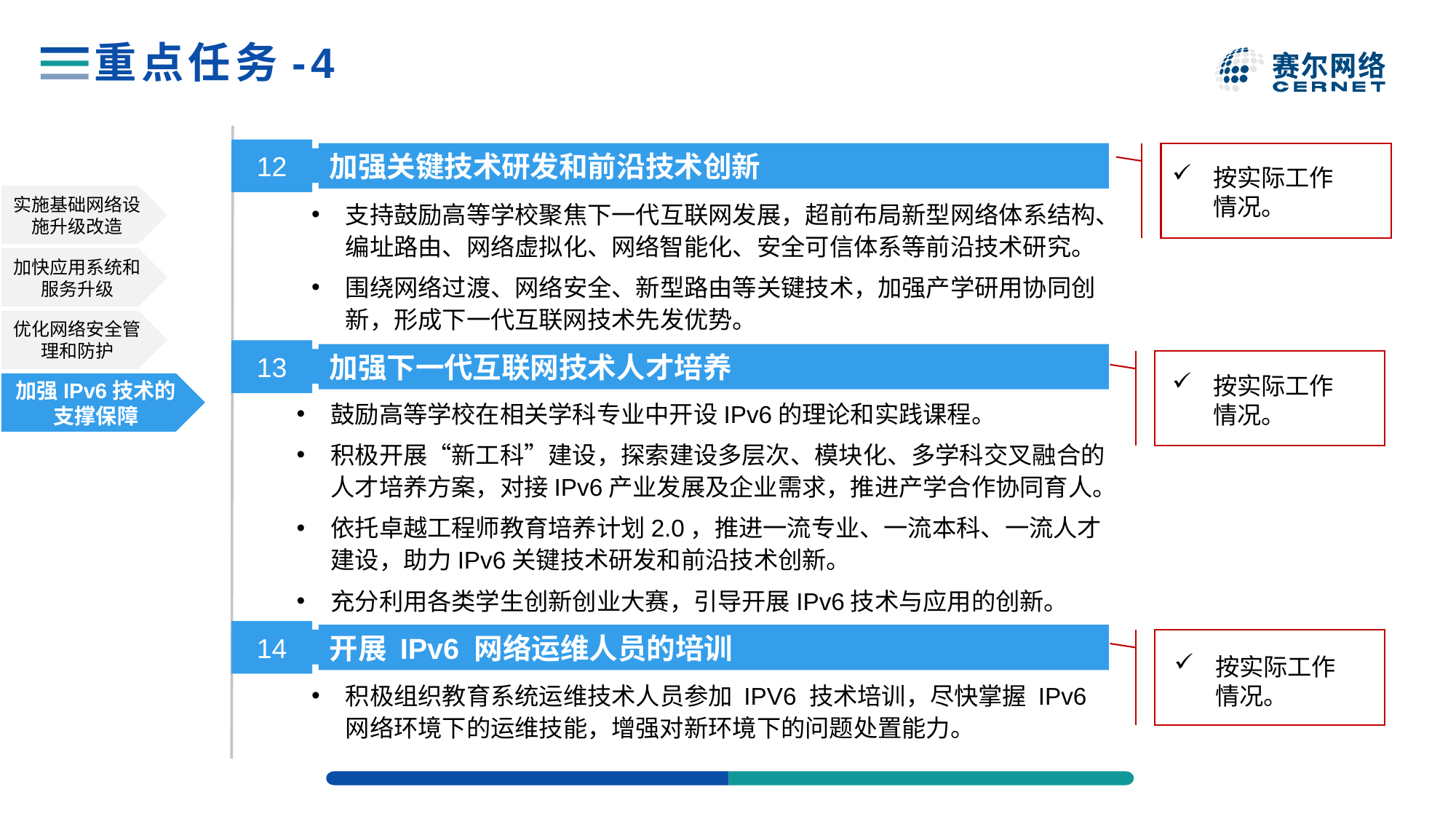

# 重点任务-4
12
加强关键技术研发和前沿技术创新

按实际工作情况。
实施基础网络设施升级改造
支持鼓励高等学校聚焦下一代互联网发展，超前布局新型网络体系结构、编址路由、网络虚拟化、网络智能化、安全可信体系等前沿技术研究。
围绕网络过渡、网络安全、新型路由等关键技术，加强产学研用协同创新，形成下一代互联网技术先发优势。
加快应用系统和服务升级
优化网络安全管理和防护
13
加强下一代互联网技术人才培养

按实际工作情况。
加强IPv6技术的支撑保障
鼓励高等学校在相关学科专业中开设IPv6的理论和实践课程。
积极开展“新工科”建设，探索建设多层次、模块化、多学科交叉融合的人才培养方案，对接IPv6产业发展及企业需求，推进产学合作协同育人。
依托卓越工程师教育培养计划2.0，推进一流专业、一流本科、一流人才建设，助力IPv6关键技术研发和前沿技术创新。
充分利用各类学生创新创业大赛，引导开展IPv6技术与应用的创新。
14
开展 IPv6 网络运维人员的培训

按实际工作情况。
积极组织教育系统运维技术人员参加 IPV6 技术培训，尽快掌握 IPv6 网络环境下的运维技能，增强对新环境下的问题处置能力。